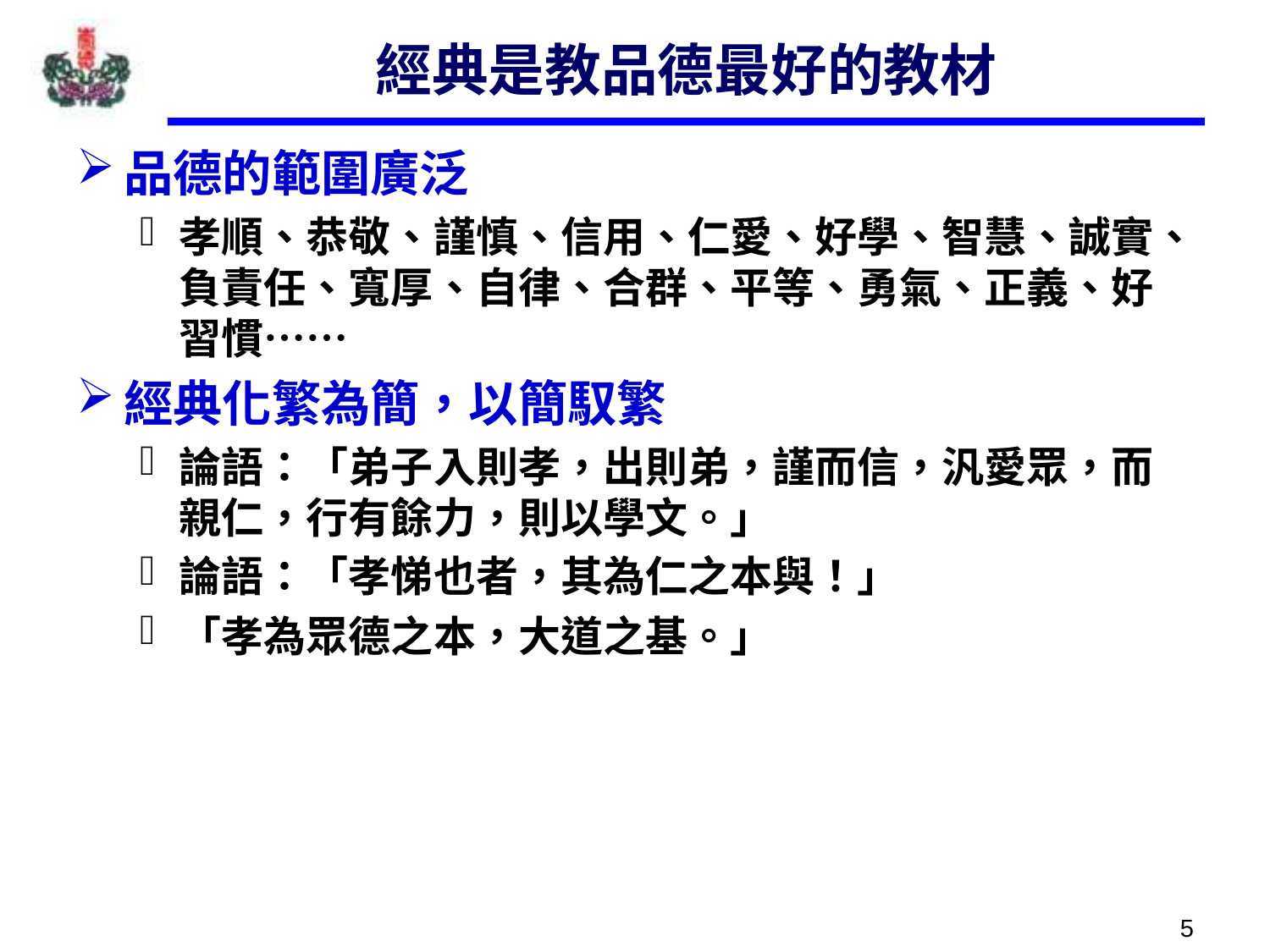

# 經典是教品德最好的教材
品德的範圍廣泛
孝順、恭敬、謹慎、信用、仁愛、好學、智慧、誠實、負責任、寬厚、自律、合群、平等、勇氣、正義、好習慣……
經典化繁為簡，以簡馭繁
論語：「弟子入則孝，出則弟，謹而信，汎愛眾，而親仁，行有餘力，則以學文。」
論語：「孝悌也者，其為仁之本與！」
「孝為眾德之本，大道之基。」

5